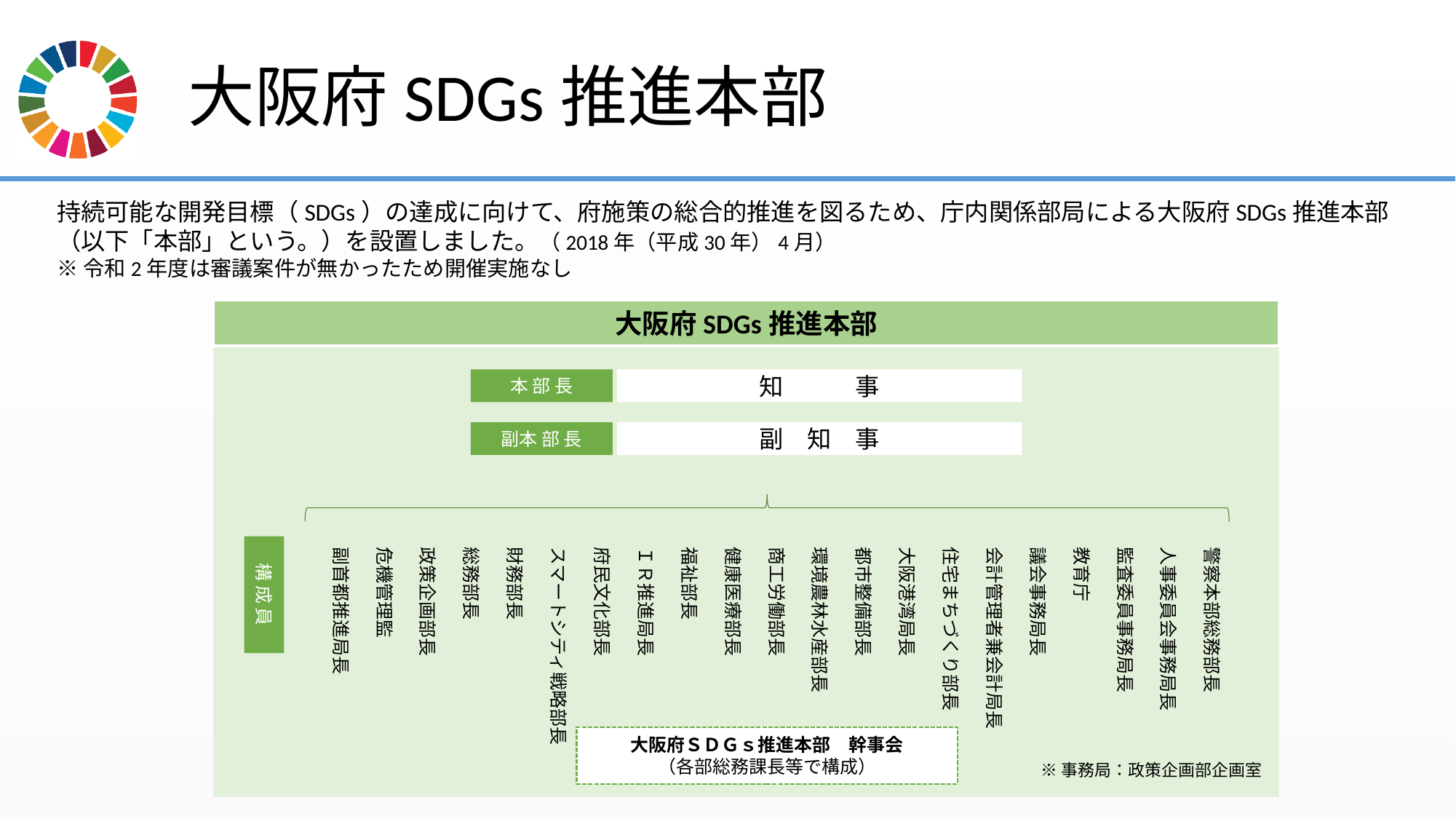

# 大阪府SDGs推進本部
持続可能な開発目標（SDGs）の達成に向けて、府施策の総合的推進を図るため、庁内関係部局による大阪府SDGs推進本部（以下「本部」という。）を設置しました。（2018年（平成30年）4月）
※令和2年度は審議案件が無かったため開催実施なし

大阪府SDGs推進本部

本 部 長
知　　　事
副本 部 長
副　知　事
構 成 員
警察本部総務部長

人事委員会事務局長

監査委員事務局長

教育庁

議会事務局長

会計管理者兼会計局長

住宅まちづくり部長

大阪港湾局長

都市整備部長

環境農林水産部長

商工労働部長

健康医療部長

福祉部長

ＩＲ推進局長

府民文化部長

スマートシティ戦略部長

財務部長

総務部長

政策企画部長

危機管理監

副首都推進局長
大阪府ＳＤＧｓ推進本部　幹事会
（各部総務課長等で構成）
※事務局：政策企画部企画室